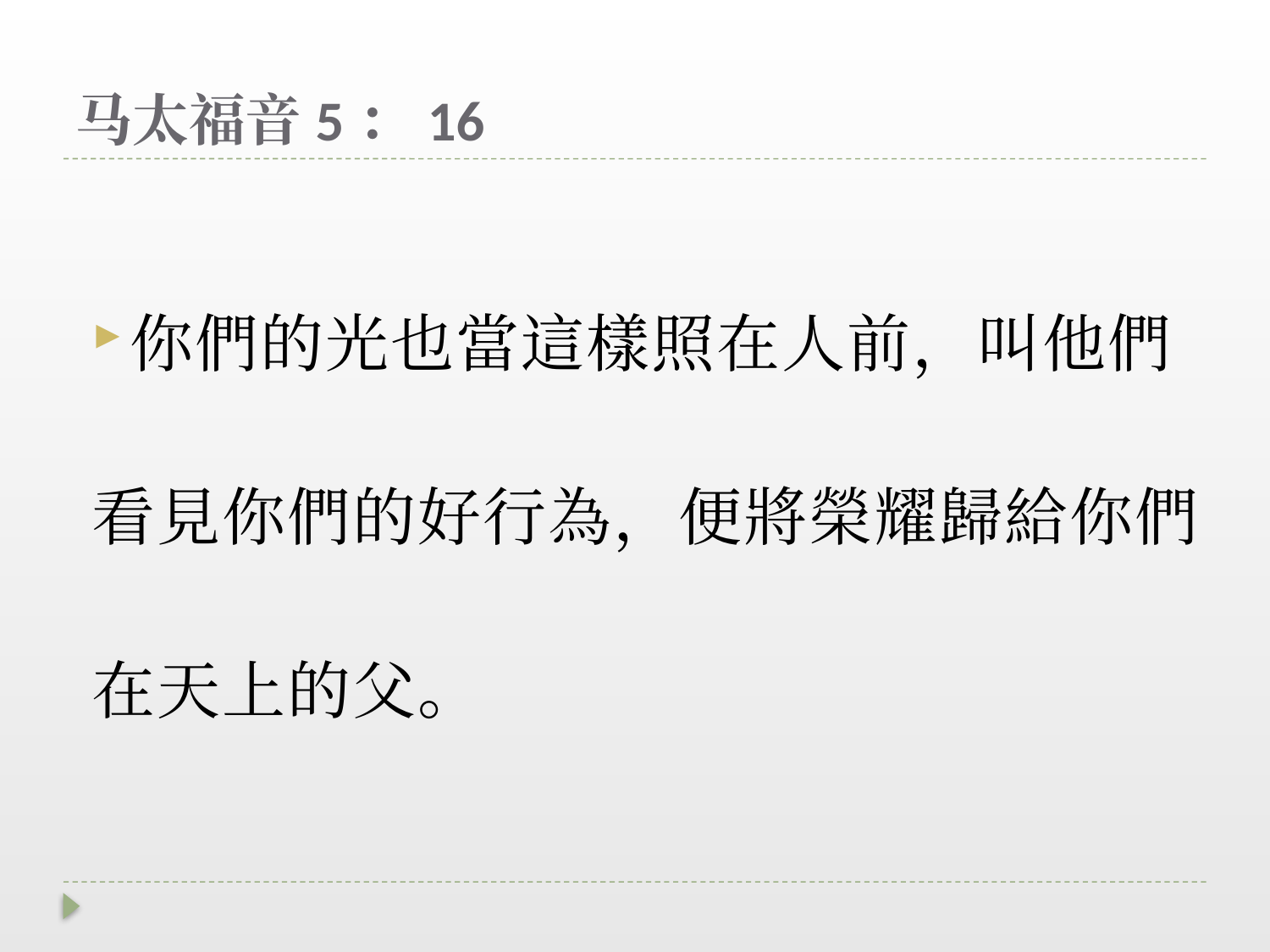

# 马太福音5：16
你們的光也當這樣照在人前，叫他們

看見你們的好行為，便將榮耀歸給你們

在天上的父。